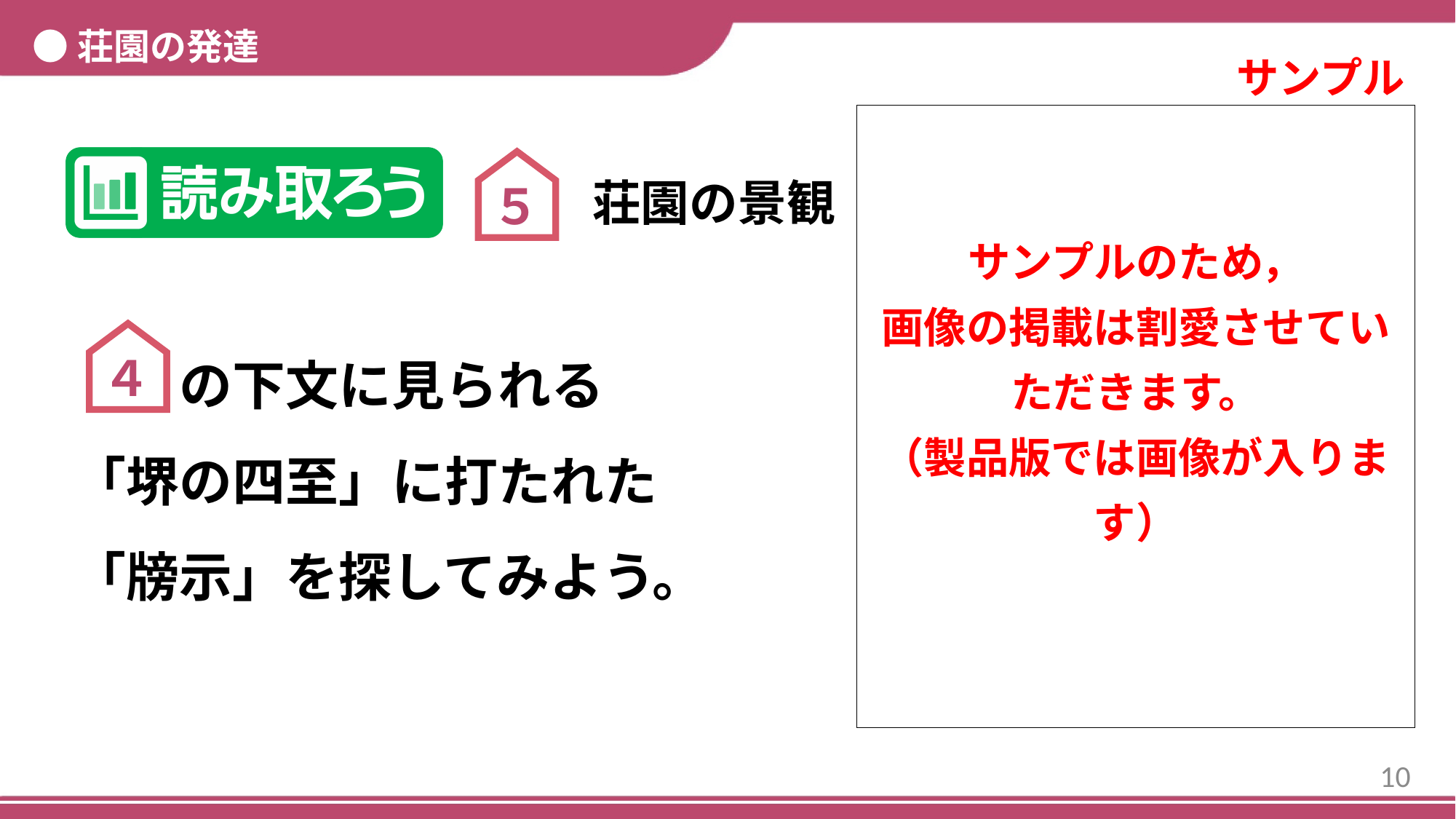

●荘園の発達
サンプル
サンプルのため，
画像の掲載は割愛させていただきます。
（製品版では画像が入ります）

荘園の景観
５
　　の下文に見られる「堺の四至」に打たれた「牓示」を探してみよう。

４